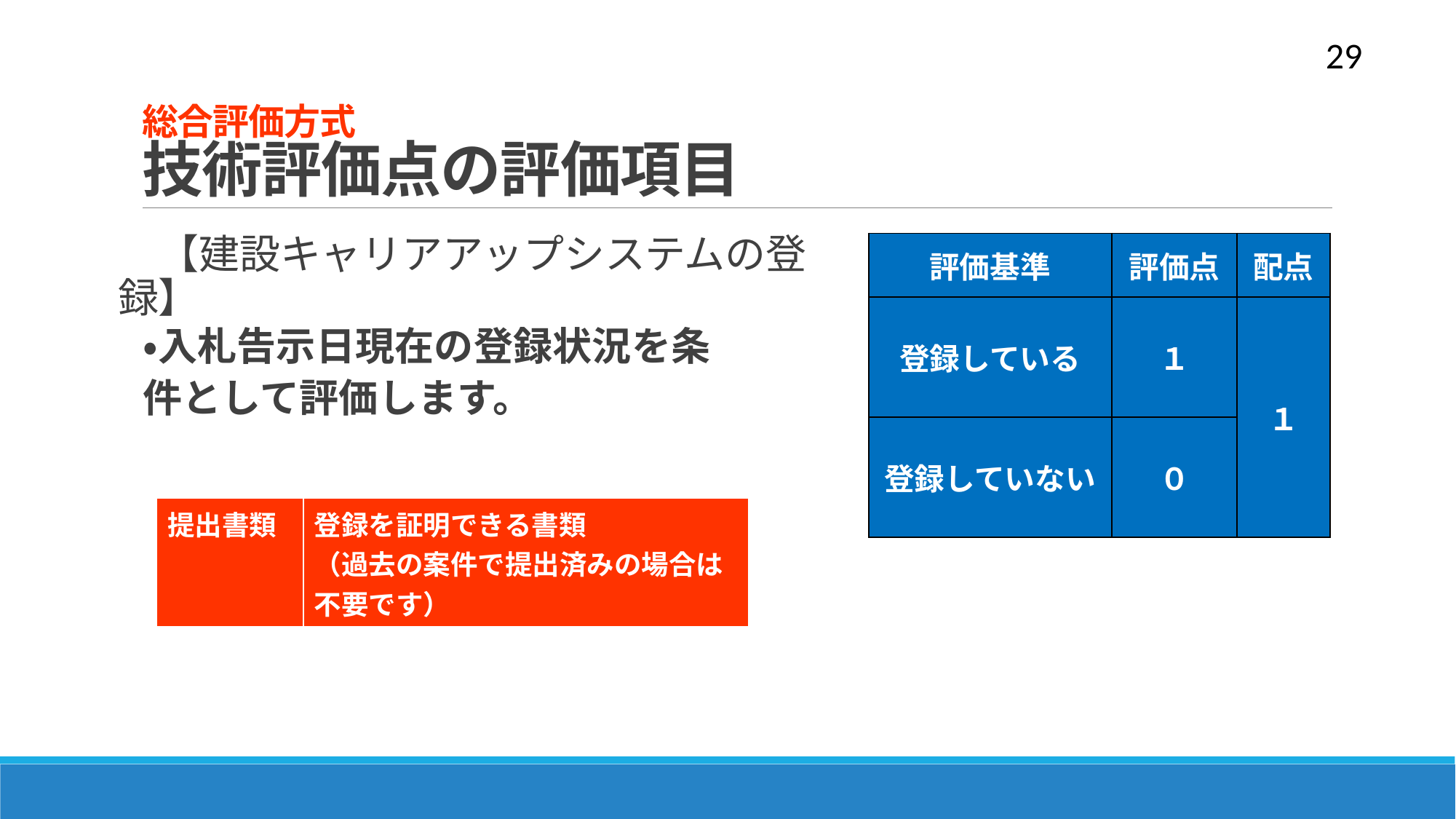

29
# 総合評価方式 技術評価点の評価項目
　【建設キャリアアップシステムの登録】

| 評価基準 | 評価点 | 配点 |
| --- | --- | --- |
| 登録している | １ | １ |
| 登録していない | ０ |  |

・入札告示日現在の登録状況を条件として評価します。
| 提出書類 | 登録を証明できる書類 （過去の案件で提出済みの場合は不要です） |
| --- | --- |